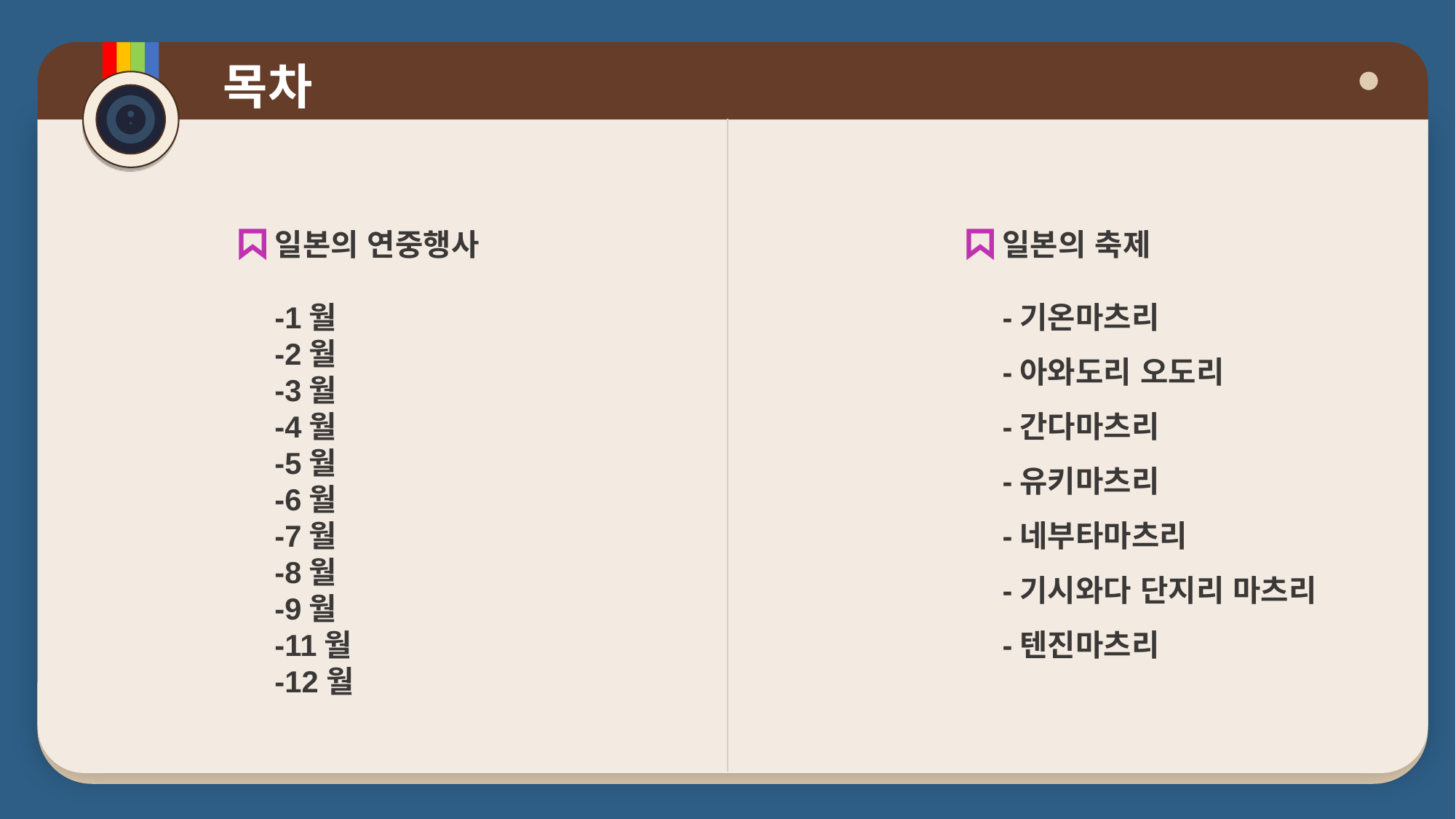

목차

일본의 연중행사

-1월
-2월
-3월
-4월
-5월
-6월
-7월
-8월
-9월
-11월
-12월

일본의 축제

-기온마츠리

-아와도리 오도리

-간다마츠리

-유키마츠리

-네부타마츠리

-기시와다 단지리 마츠리

-텐진마츠리